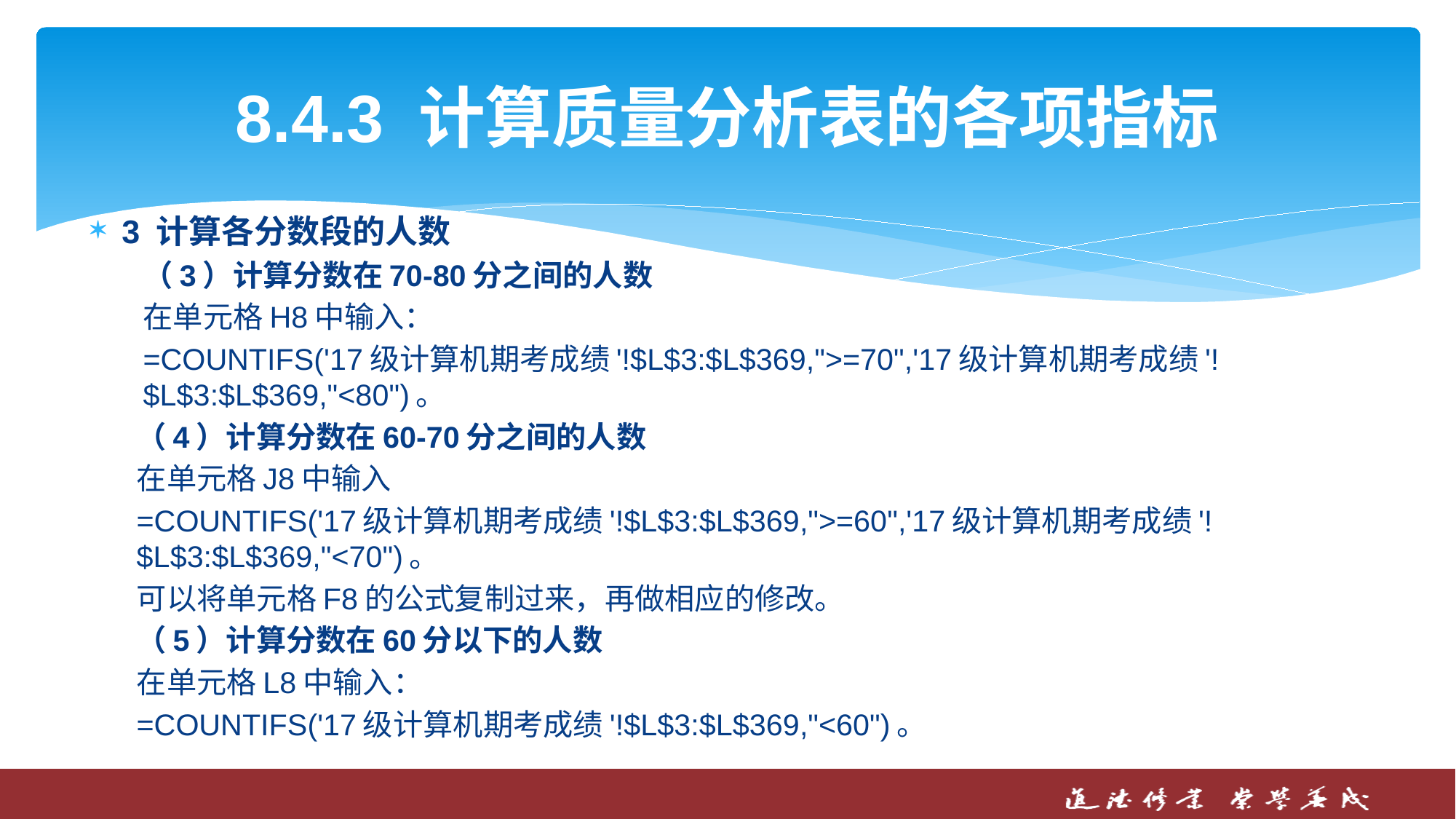

# 8.4.3 计算质量分析表的各项指标
3 计算各分数段的人数
（3）计算分数在70-80分之间的人数
在单元格H8中输入：
=COUNTIFS('17级计算机期考成绩'!$L$3:$L$369,">=70",'17级计算机期考成绩'!$L$3:$L$369,"<80")。
（4）计算分数在60-70分之间的人数
在单元格J8中输入
=COUNTIFS('17级计算机期考成绩'!$L$3:$L$369,">=60",'17级计算机期考成绩'!$L$3:$L$369,"<70")。
可以将单元格F8的公式复制过来，再做相应的修改。
（5）计算分数在60分以下的人数
在单元格L8中输入：
=COUNTIFS('17级计算机期考成绩'!$L$3:$L$369,"<60")。